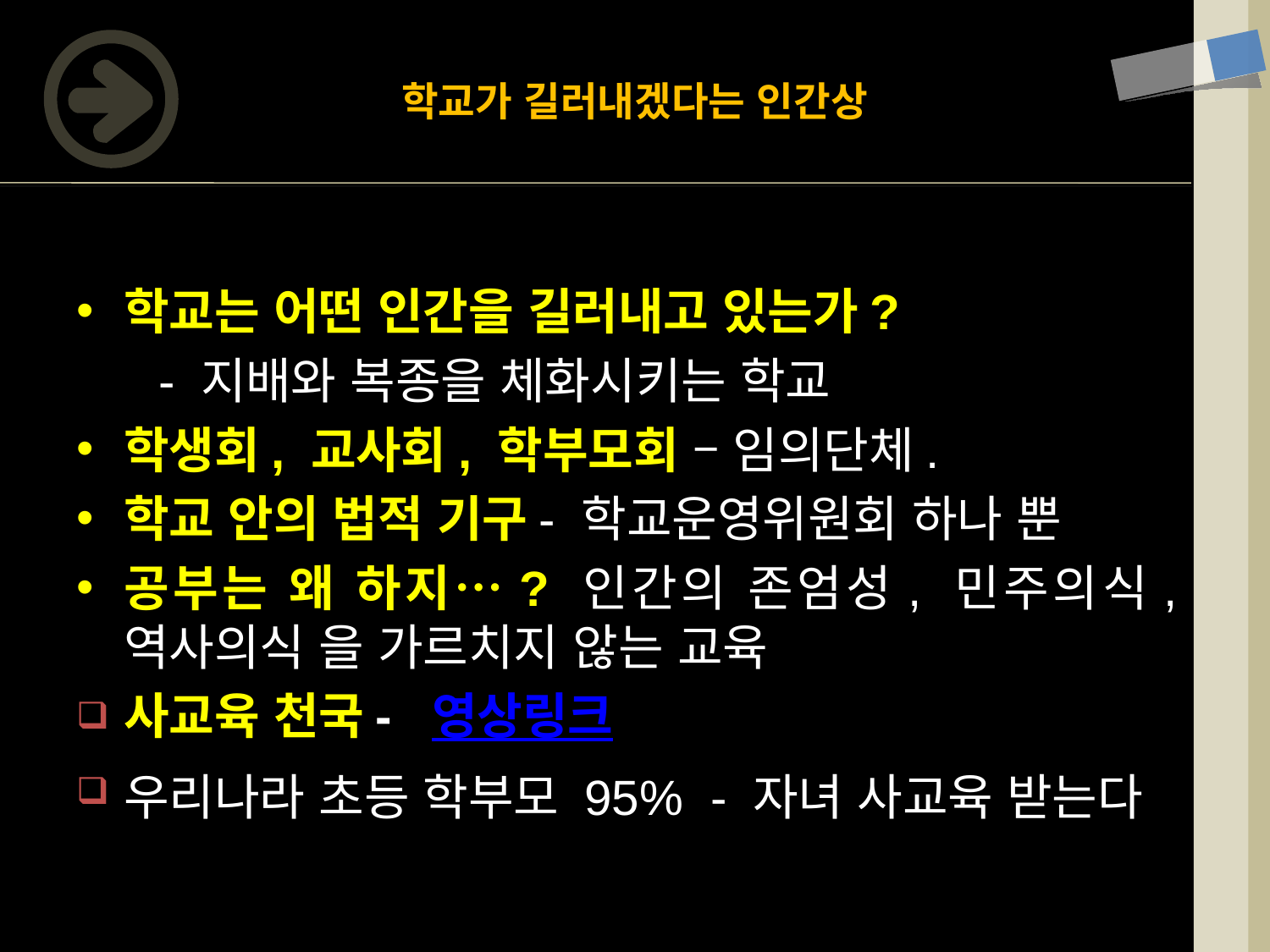

# 학교가 길러내겠다는 인간상

학교는 어떤 인간을 길러내고 있는가?
      - 지배와 복종을 체화시키는 학교
학생회, 교사회, 학부모회 – 임의단체.
학교 안의 법적 기구- 학교운영위원회 하나 뿐
공부는 왜 하지…? 인간의 존엄성, 민주의식, 역사의식 을 가르치지 않는 교육
사교육 천국-  영상링크
우리나라 초등 학부모 95%  - 자녀 사교육 받는다